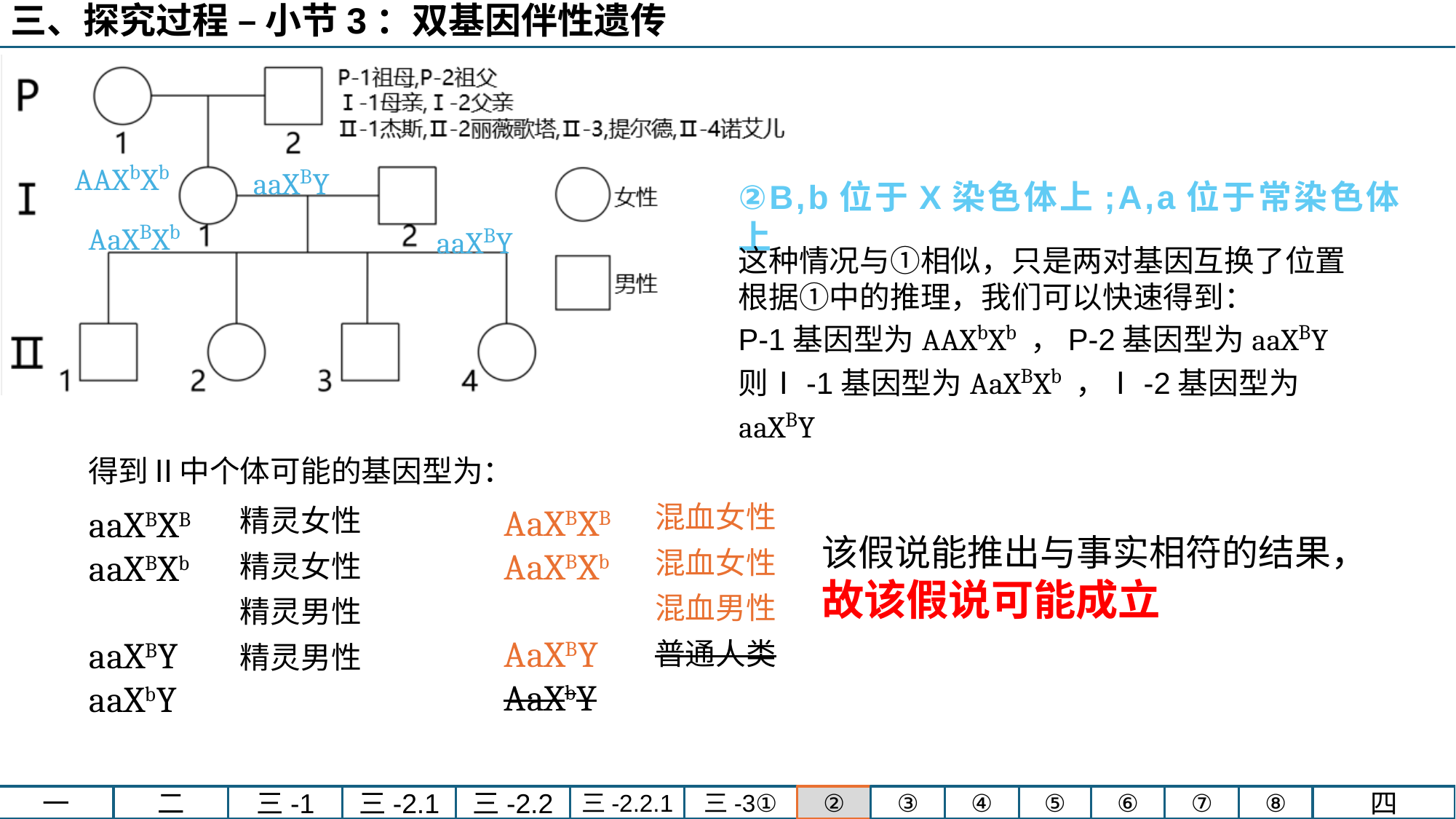

AAXbXb
aaXBY
②B,b位于X染色体上;A,a位于常染色体上
AaXBXb
aaXBY
这种情况与①相似，只是两对基因互换了位置
根据①中的推理，我们可以快速得到：
P-1基因型为AAXbXb ，P-2基因型为aaXBY
则Ⅰ-1基因型为AaXBXb ，Ⅰ-2基因型为aaXBY

得到Ⅱ中个体可能的基因型为：
混血女性
混血女性
混血男性
普通人类
AaXBXB
AaXBXb
AaXBY
AaXbY
aaXBXB
aaXBXb
aaXBY
aaXbY
精灵女性
精灵女性
精灵男性
精灵男性
该假说能推出与事实相符的结果，
故该假说可能成立